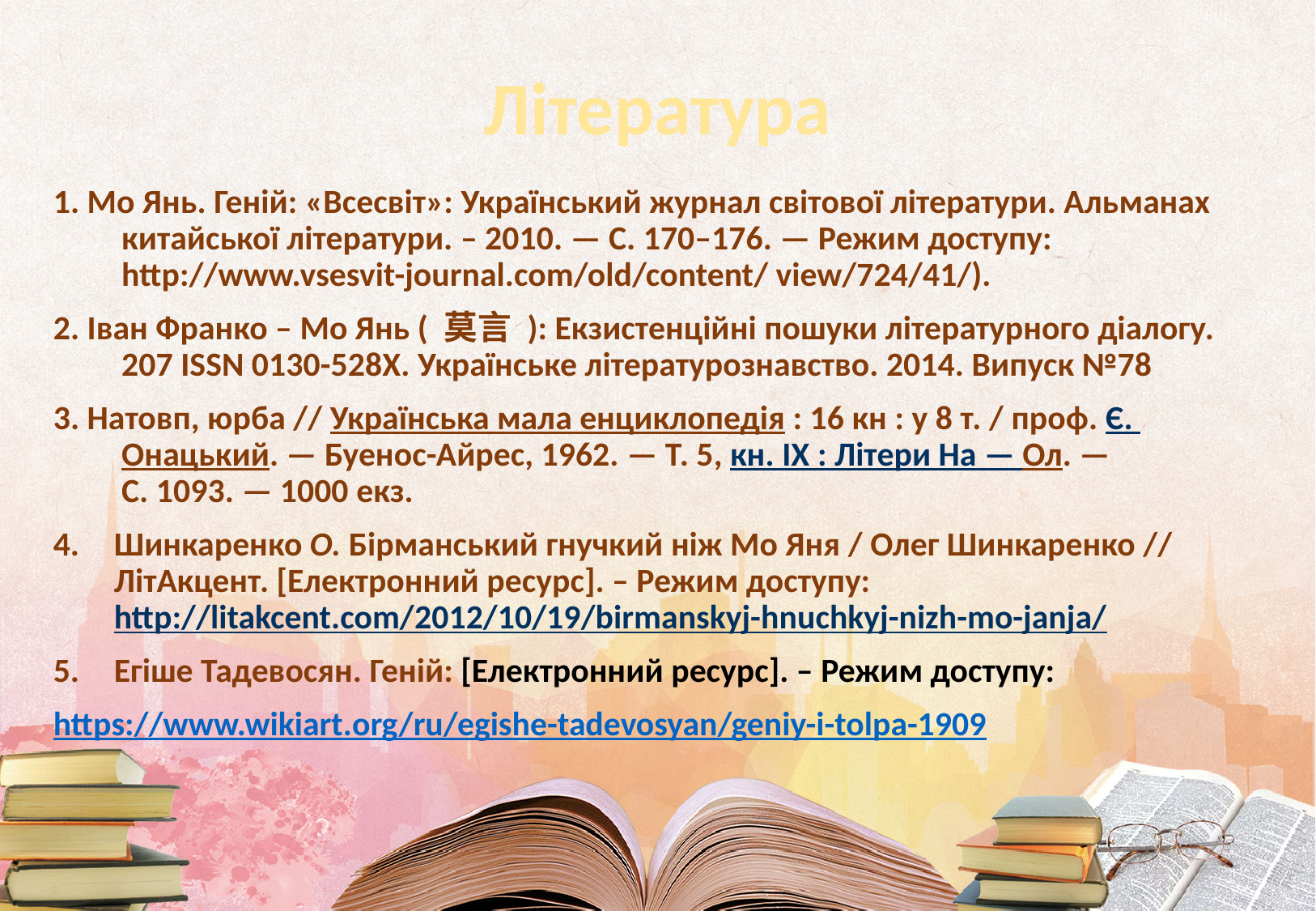

# Література
1. Мо Янь. Геній: «Всесвіт»: Український журнал світової літератури. Альманах китайської літератури. – 2010. — С. 170–176. — Режим доступу: http://www.vsesvit-journal.com/old/content/ view/724/41/).
2. Іван Франко – Мо Янь ( 莫言 ): Екзистенційні пошуки літературного діалогу. 207 ISSN 0130-528X. Українське літературознавство. 2014. Випуск №78
3. Натовп, юрба // Українська мала енциклопедія : 16 кн : у 8 т. / проф. Є. Онацький. — Буенос-Айрес, 1962. — Т. 5, кн. IX : Літери На — Ол. — С. 1093. — 1000 екз.
Шинкаренко О. Бірманський гнучкий ніж Мо Яня / Олег Шинкаренко //          ЛітАкцент. [Електронний ресурс]. – Режим доступу: http://litakcent.com/2012/10/19/birmanskyj-hnuchkyj-nizh-mo-janja/
Егіше Тадевосян. Геній: [Електронний ресурс]. – Режим доступу:
https://www.wikiart.org/ru/egishe-tadevosyan/geniy-i-tolpa-1909

xXsnE5k